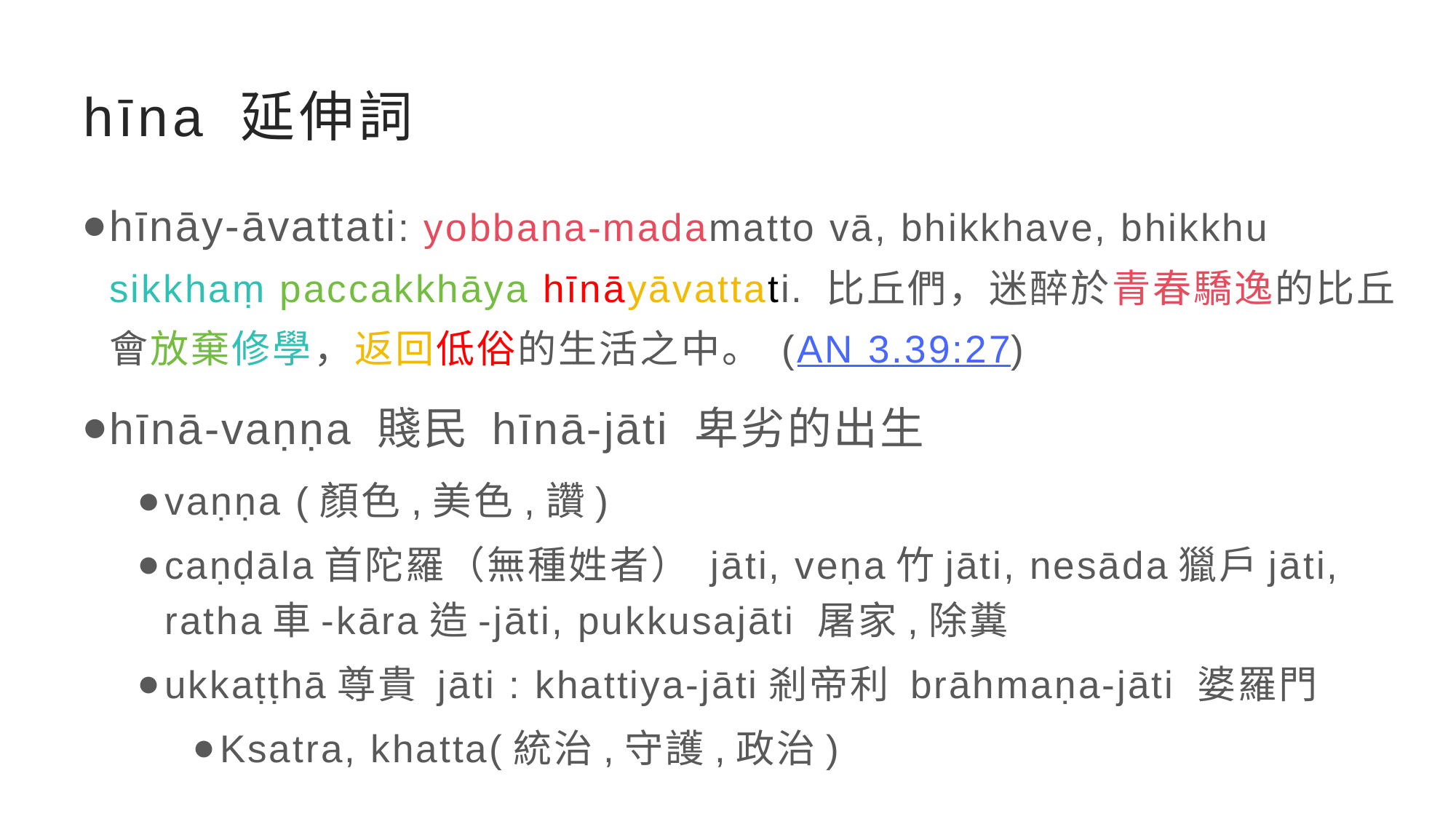

# hīna 延伸詞
hīnāy-āvattati: yobbana-madamatto vā, bhikkhave, bhikkhu sikkhaṃ paccakkhāya hīnāyāvattati. 比丘們，迷醉於青春驕逸的比丘會放棄修學，返回低俗的生活之中。 (AN 3.39:27)
hīnā-vaṇṇa 賤民 hīnā-jāti 卑劣的出生
vaṇṇa (顏色,美色,讚)
caṇḍāla首陀羅（無種姓者） jāti, veṇa竹jāti, nesāda獵戶jāti, ratha車-kāra造-jāti, pukkusajāti 屠家,除糞
ukkaṭṭhā尊貴 jāti : khattiya-jāti剎帝利 brāhmaṇa-jāti 婆羅門
Ksatra, khatta(統治,守護,政治)